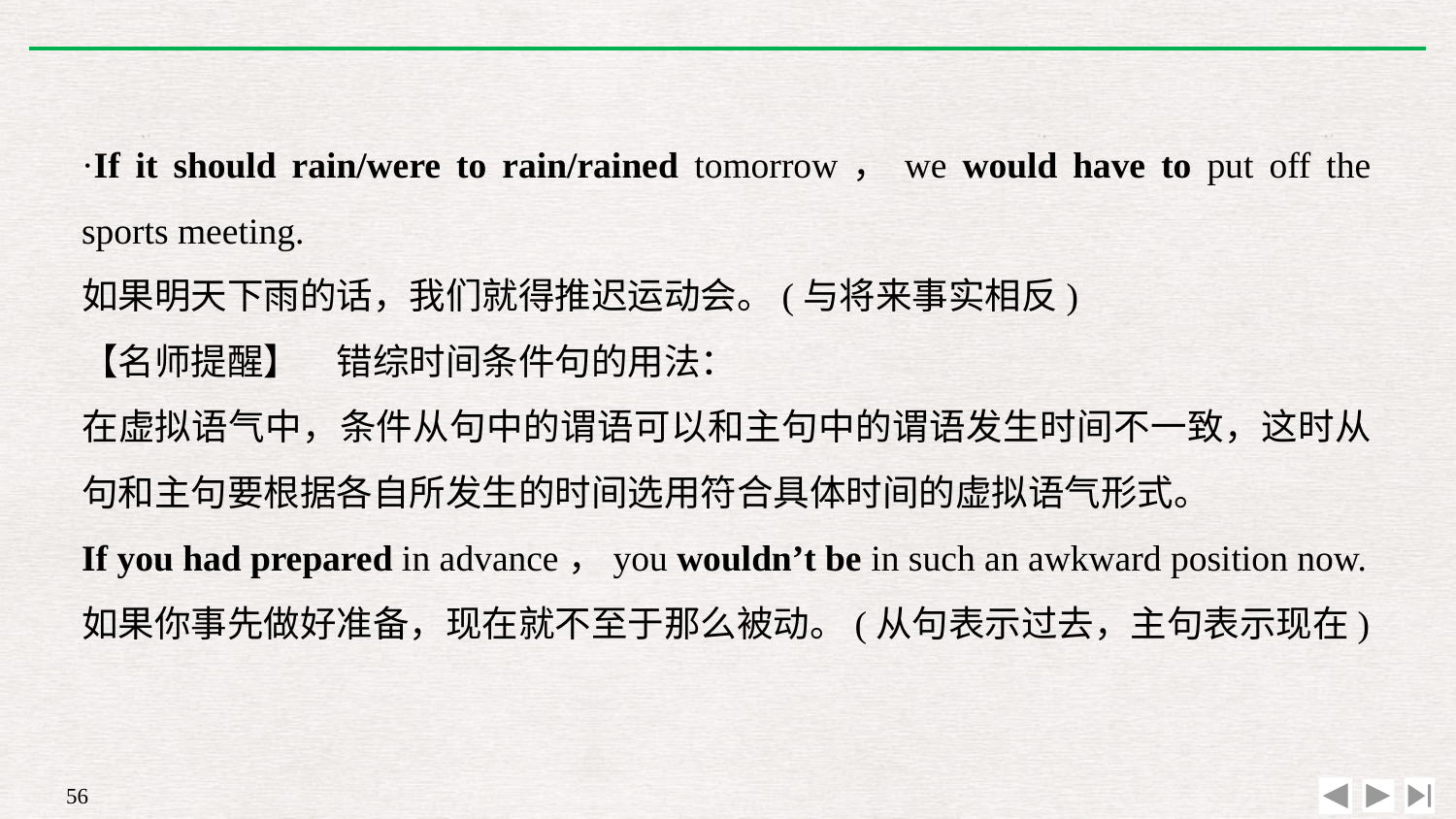

·If it should rain/were to rain/rained tomorrow，we would have to put off the sports meeting.
如果明天下雨的话，我们就得推迟运动会。(与将来事实相反)
【名师提醒】　错综时间条件句的用法：
在虚拟语气中，条件从句中的谓语可以和主句中的谓语发生时间不一致，这时从句和主句要根据各自所发生的时间选用符合具体时间的虚拟语气形式。
If you had prepared in advance，you wouldn’t be in such an awkward position now.
如果你事先做好准备，现在就不至于那么被动。(从句表示过去，主句表示现在)